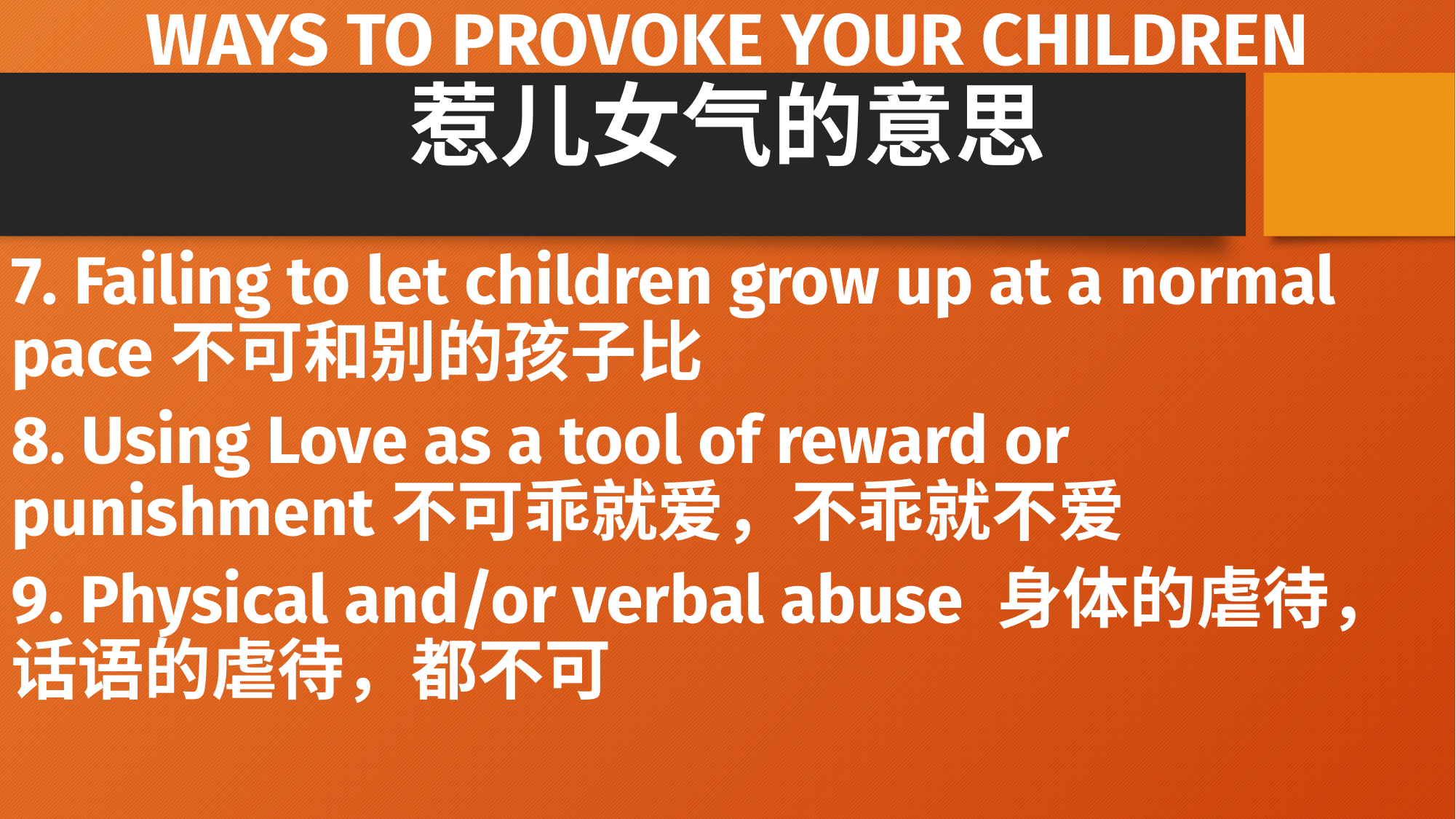

# WAYS TO PROVOKE YOUR CHILDREN 惹儿女气的意思
7. Failing to let children grow up at a normal pace不可和别的孩子比
8. Using Love as a tool of reward or punishment不可乖就爱，不乖就不爱
9. Physical and/or verbal abuse 身体的虐待，话语的虐待，都不可